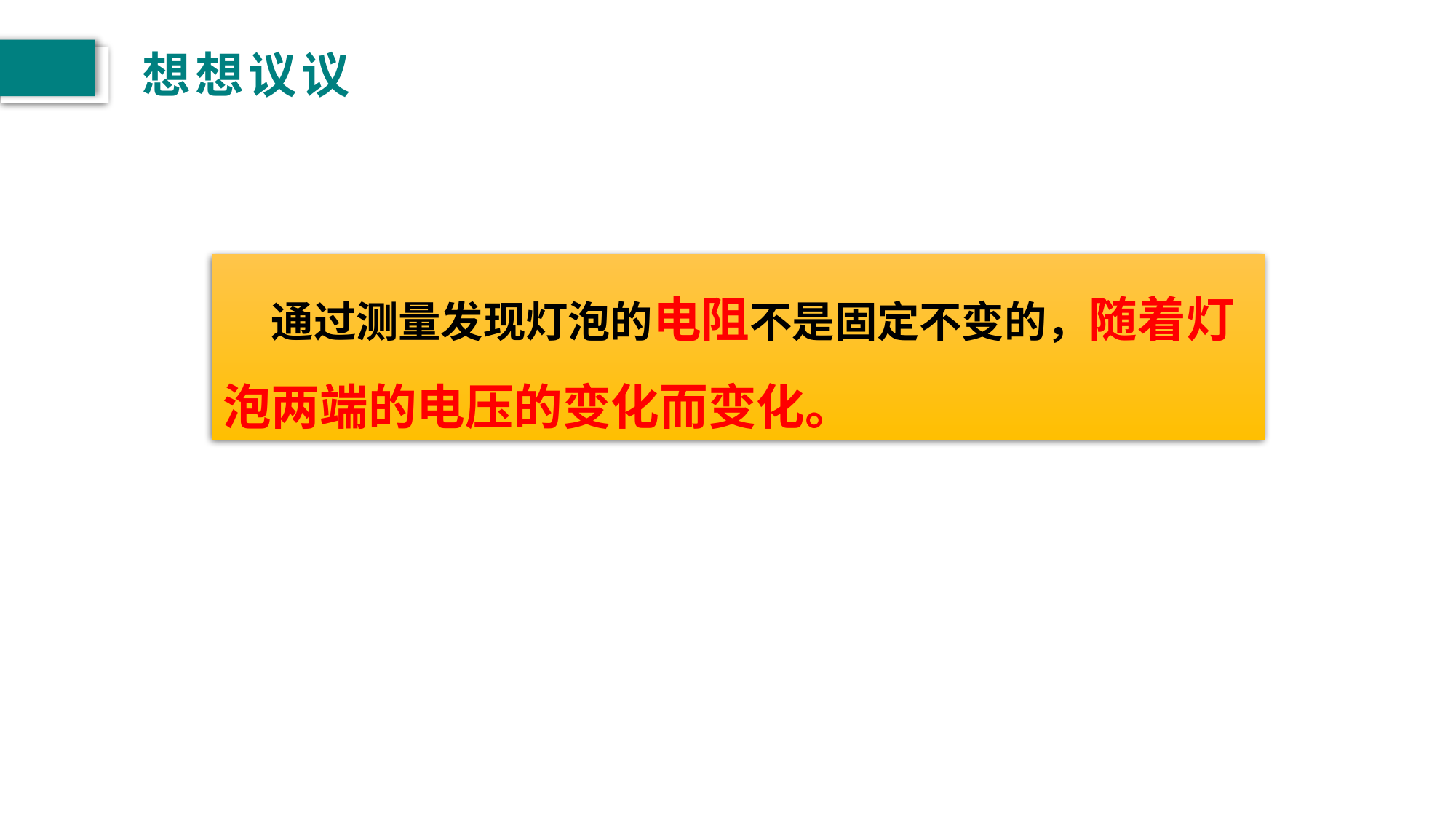

# 想想议议
    通过测量发现灯泡的电阻不是固定不变的，随着灯泡两端的电压的变化而变化。